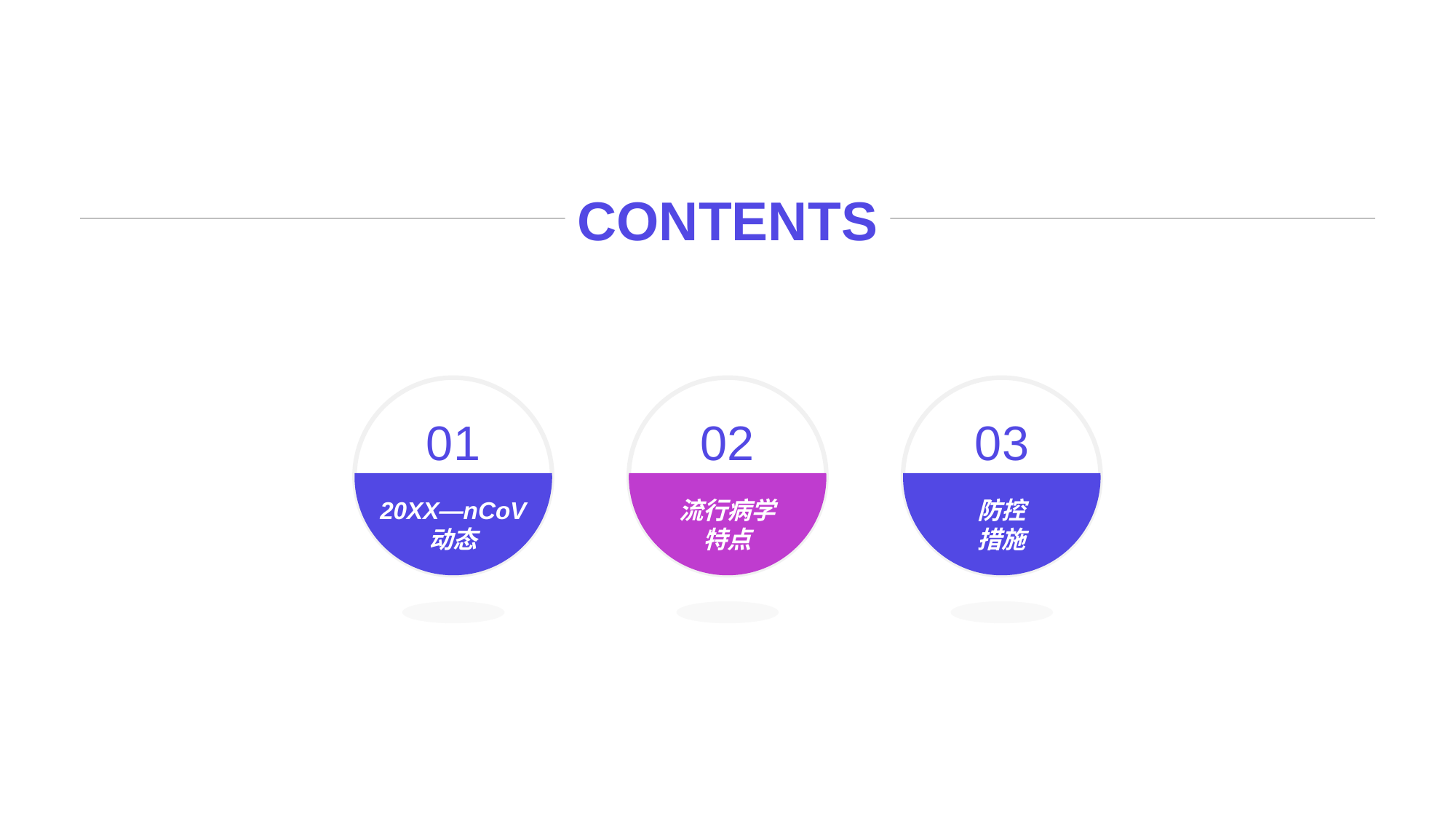

CONTEN TS
0 1
20XX—nCoV
动态

0 2
流行病学
特点

0 3
防控
措施